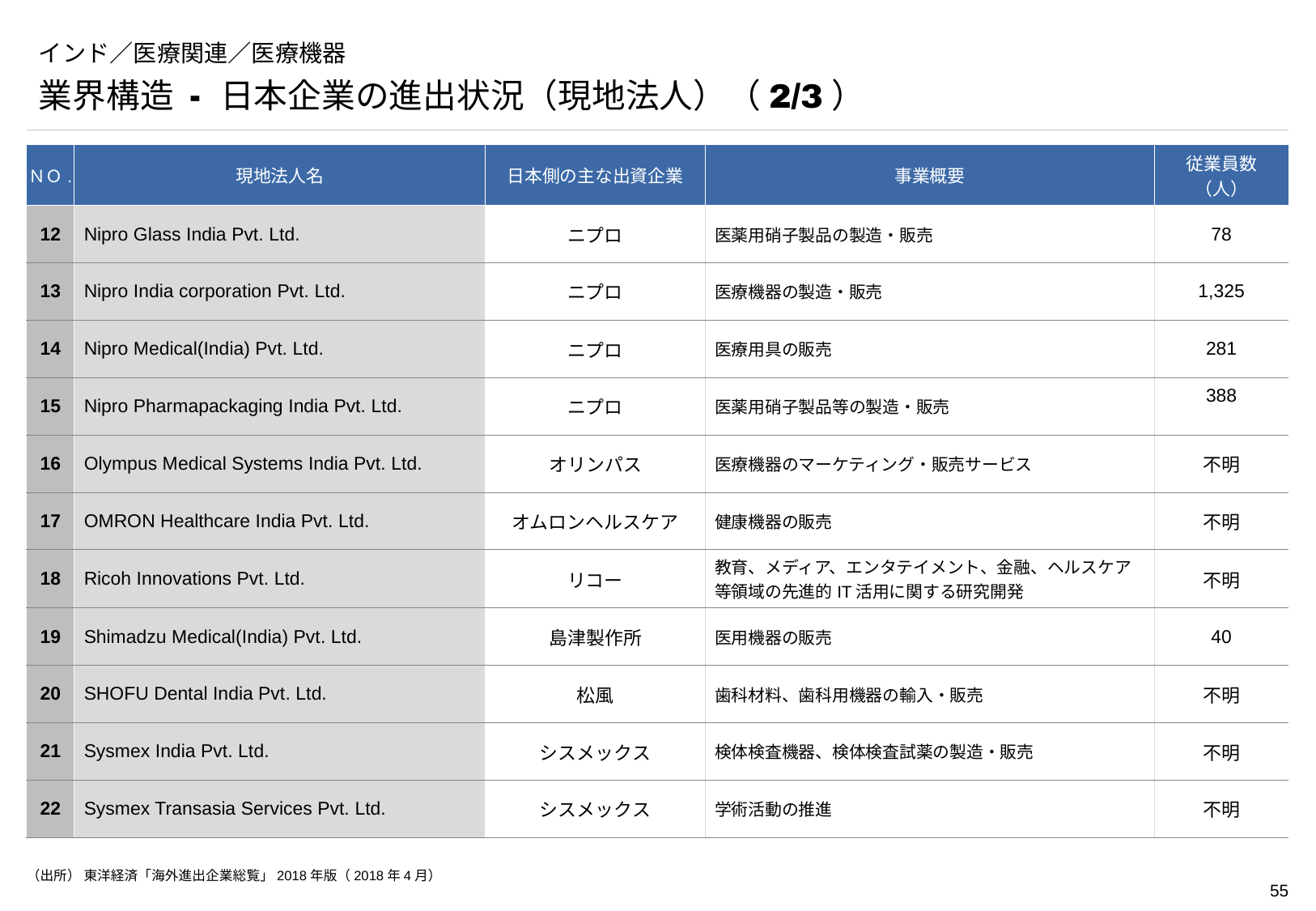

# インド／医療関連／医療機器
業界構造 - 日本企業の進出状況（現地法人）（2/3）
| ＮＯ. | 現地法人名 | 日本側の主な出資企業 | 事業概要 | 従業員数（人） |
| --- | --- | --- | --- | --- |
| 12 | Nipro Glass India Pvt. Ltd. | ニプロ | 医薬用硝子製品の製造・販売 | 78 |
| 13 | Nipro India corporation Pvt. Ltd. | ニプロ | 医療機器の製造・販売 | 1,325 |
| 14 | Nipro Medical(India) Pvt. Ltd. | ニプロ | 医療用具の販売 | 281 |
| 15 | Nipro Pharmapackaging India Pvt. Ltd. | ニプロ | 医薬用硝子製品等の製造・販売 | 388 |
| 16 | Olympus Medical Systems India Pvt. Ltd. | オリンパス | 医療機器のマーケティング・販売サービス | 不明 |
| 17 | OMRON Healthcare India Pvt. Ltd. | オムロンヘルスケア | 健康機器の販売 | 不明 |
| 18 | Ricoh Innovations Pvt. Ltd. | リコー | 教育、メディア、エンタテイメント、金融、ヘルスケア等領域の先進的IT活用に関する研究開発 | 不明 |
| 19 | Shimadzu Medical(India) Pvt. Ltd. | 島津製作所 | 医用機器の販売 | 40 |
| 20 | SHOFU Dental India Pvt. Ltd. | 松風 | 歯科材料、歯科用機器の輸入・販売 | 不明 |
| 21 | Sysmex India Pvt. Ltd. | シスメックス | 検体検査機器、検体検査試薬の製造・販売 | 不明 |
| 22 | Sysmex Transasia Services Pvt. Ltd. | シスメックス | 学術活動の推進 | 不明 |
（出所） 東洋経済「海外進出企業総覧」2018年版（2018年4月）